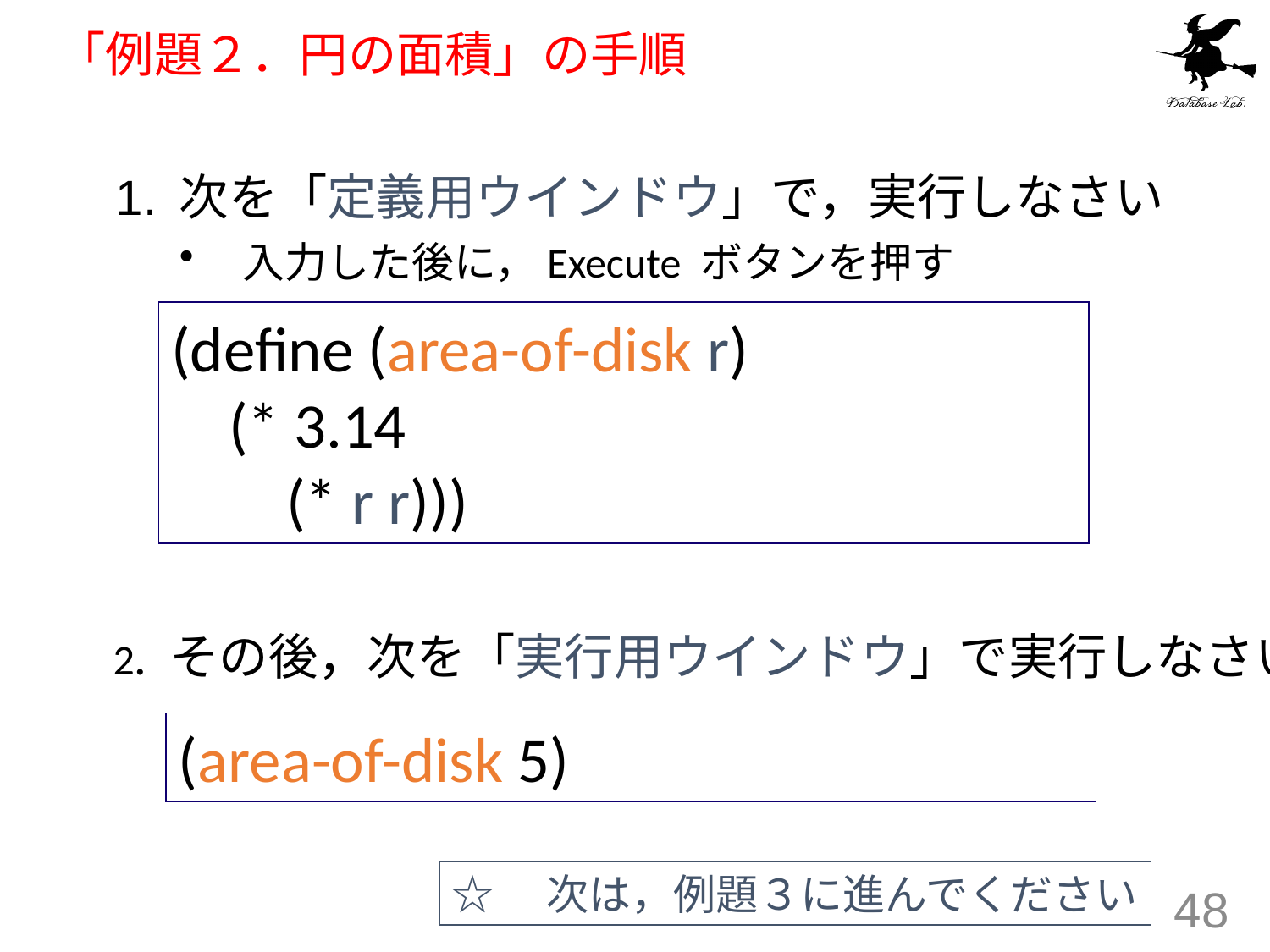

# 「例題２．円の面積」の手順
次を「定義用ウインドウ」で，実行しなさい
入力した後に，Execute ボタンを押す
(define (area-of-disk r)
    (* 3.14
        (* r r)))
2. その後，次を「実行用ウインドウ」で実行しなさい
(area-of-disk 5)
☆　次は，例題３に進んでください
48